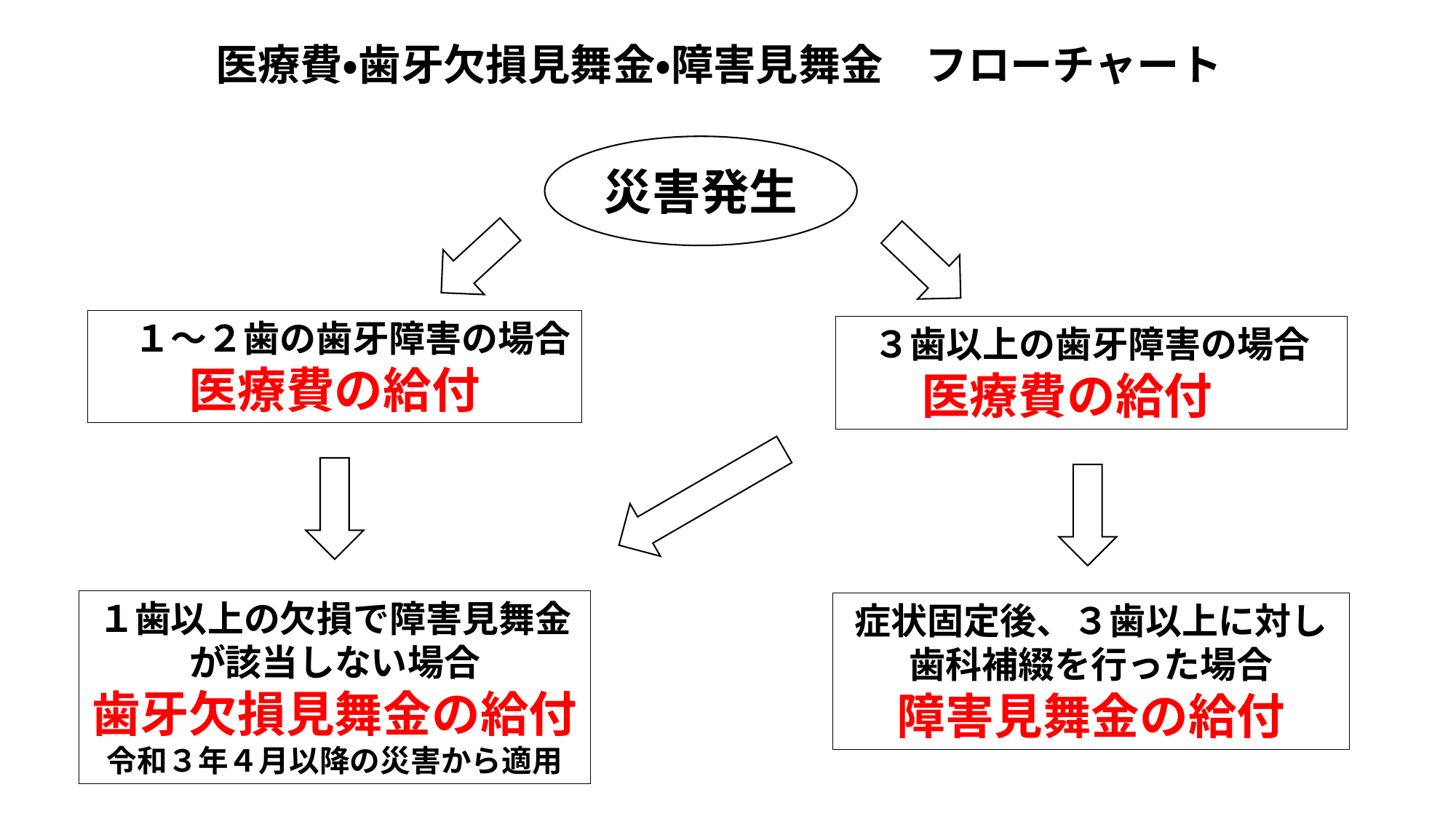

医療費・歯牙欠損見舞金・障害見舞金　フローチャート

#
災害発生

　１～２歯の歯牙障害の場合
　医療費の給付
　３歯以上の歯牙障害の場合
医療費の給付

１歯以上の欠損で障害見舞金
が該当しない場合
歯牙欠損見舞金の給付
令和３年４月以降の災害から適用
症状固定後、３歯以上に対し
歯科補綴を行った場合
障害見舞金の給付